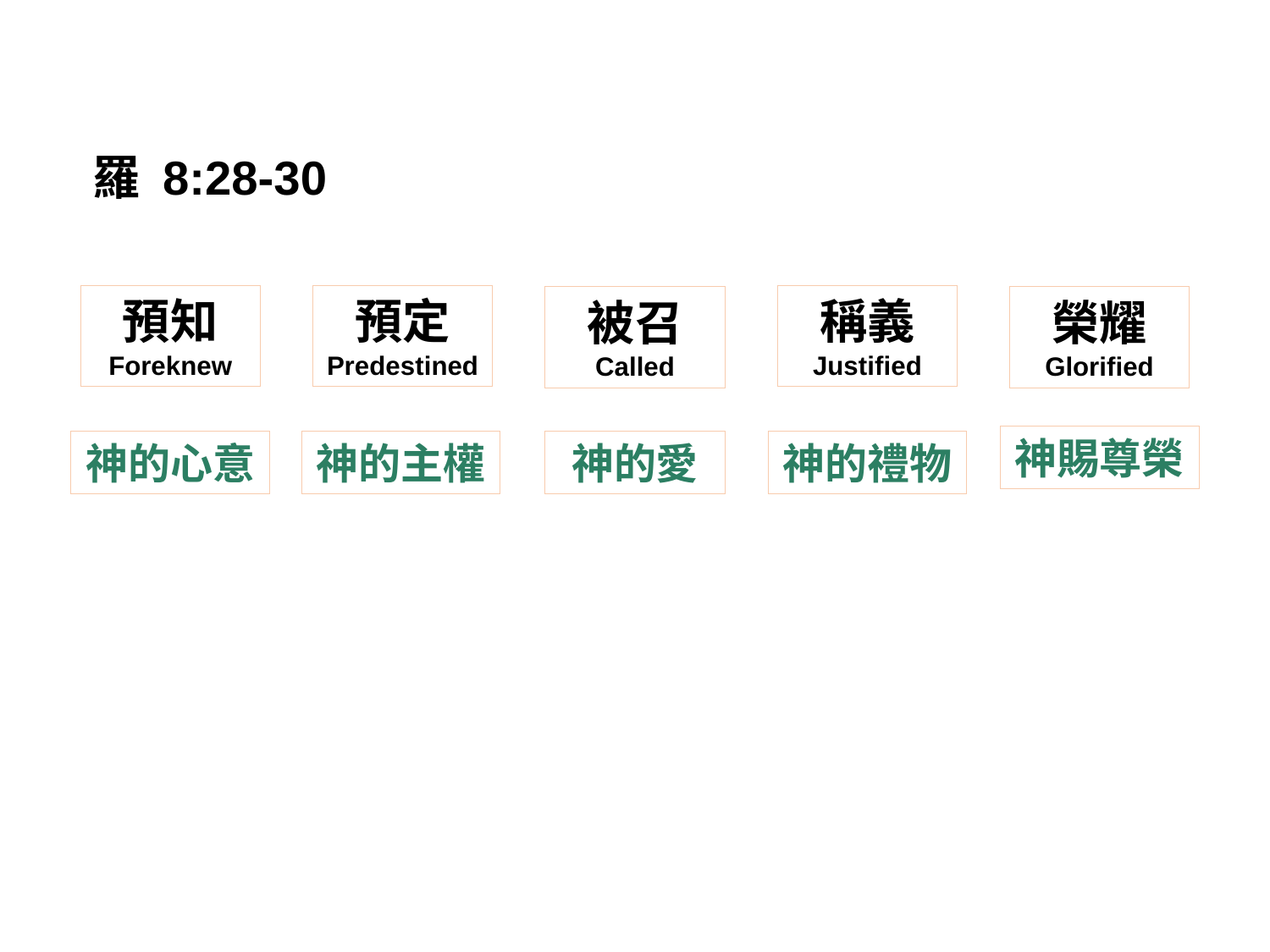

羅 8:28-30
稱義
Justified
預知
Foreknew
預定
Predestined
被召
Called
榮耀
Glorified
神賜尊榮
神的愛
神的禮物
神的主權
神的心意